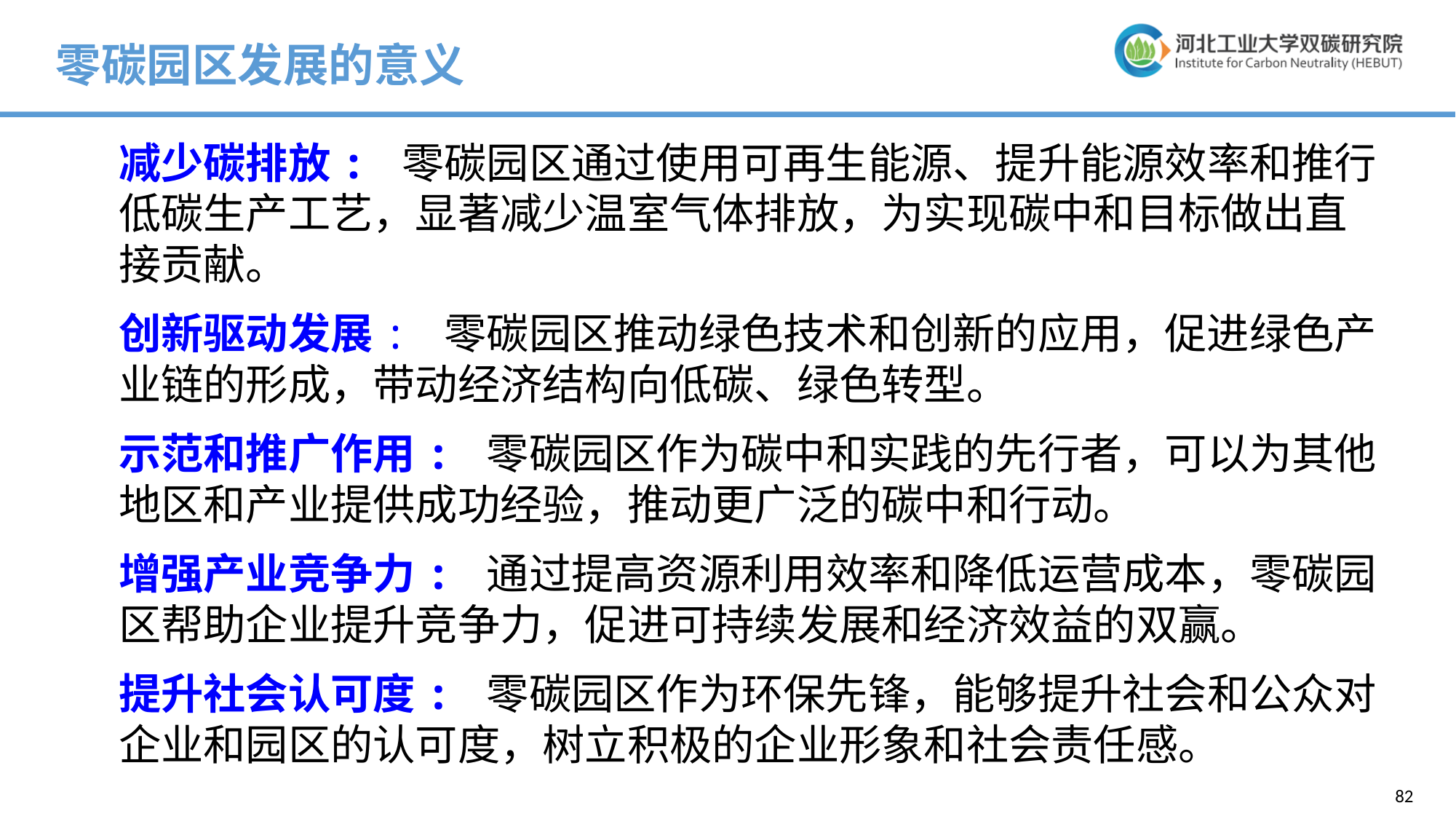

零碳园区发展的意义

减少碳排放: 零碳园区通过使用可再生能源、提升能源效率和推行低碳生产工艺，显著减少温室气体排放，为实现碳中和目标做出直接贡献。
创新驱动发展: 零碳园区推动绿色技术和创新的应用，促进绿色产业链的形成，带动经济结构向低碳、绿色转型。
示范和推广作用: 零碳园区作为碳中和实践的先行者，可以为其他地区和产业提供成功经验，推动更广泛的碳中和行动。
增强产业竞争力: 通过提高资源利用效率和降低运营成本，零碳园区帮助企业提升竞争力，促进可持续发展和经济效益的双赢。
提升社会认可度: 零碳园区作为环保先锋，能够提升社会和公众对企业和园区的认可度，树立积极的企业形象和社会责任感。
82